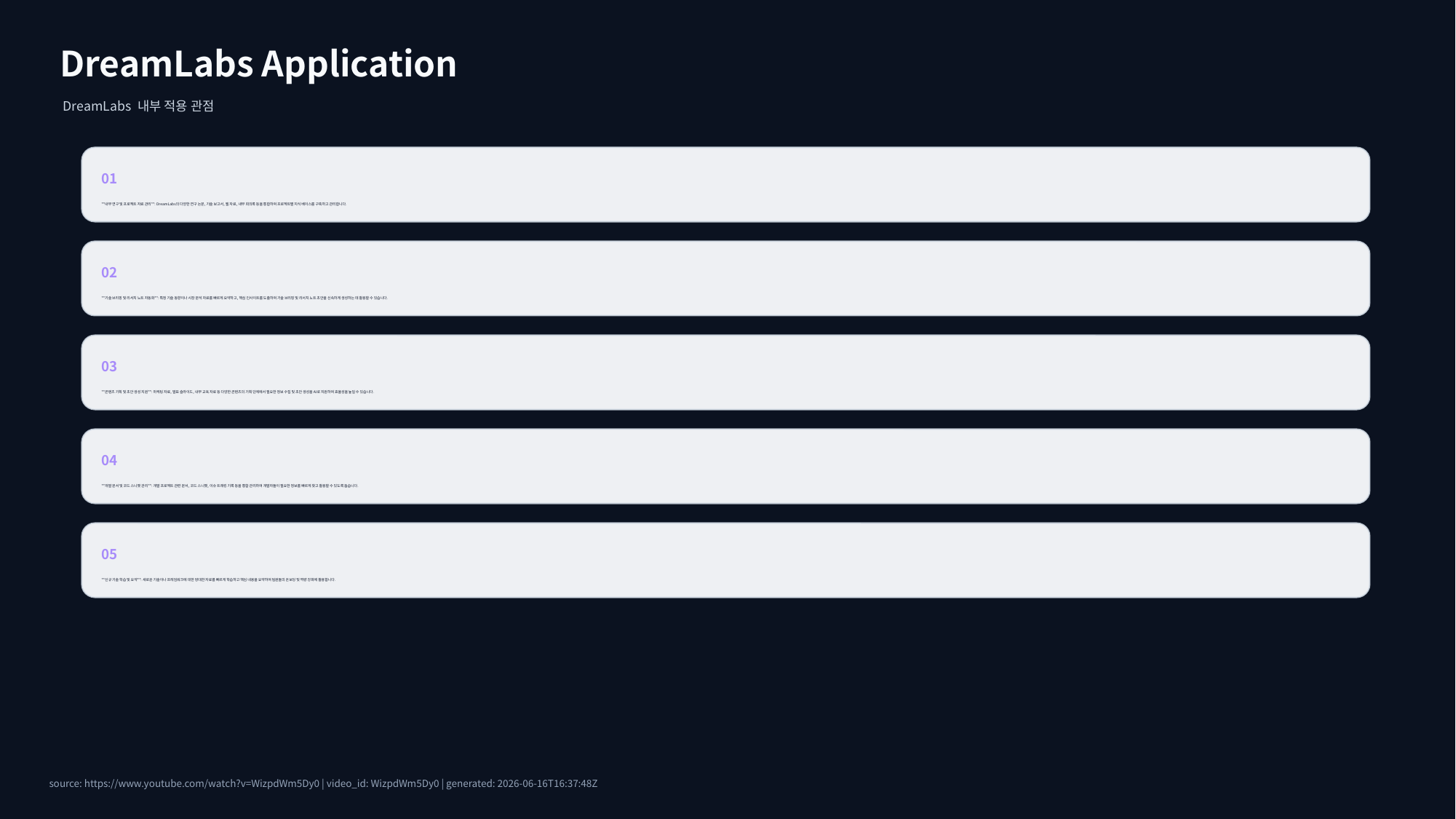

DreamLabs Application
DreamLabs 내부 적용 관점

01
**내부 연구 및 프로젝트 자료 관리**: DreamLabs의 다양한 연구 논문, 기술 보고서, 웹 자료, 내부 회의록 등을 통합하여 프로젝트별 지식 베이스를 구축하고 관리합니다.

02
**기술 브리핑 및 리서치 노트 자동화**: 특정 기술 동향이나 시장 분석 자료를 빠르게 요약하고, 핵심 인사이트를 도출하여 기술 브리핑 및 리서치 노트 초안을 신속하게 생성하는 데 활용할 수 있습니다.

03
**콘텐츠 기획 및 초안 생성 지원**: 마케팅 자료, 발표 슬라이드, 내부 교육 자료 등 다양한 콘텐츠의 기획 단계에서 필요한 정보 수집 및 초안 생성을 AI로 지원하여 효율성을 높일 수 있습니다.

04
**개발 문서 및 코드 스니펫 관리**: 개발 프로젝트 관련 문서, 코드 스니펫, 이슈 트래킹 기록 등을 통합 관리하여 개발자들이 필요한 정보를 빠르게 찾고 활용할 수 있도록 돕습니다.

05
**신규 기술 학습 및 요약**: 새로운 기술이나 프레임워크에 대한 방대한 자료를 빠르게 학습하고 핵심 내용을 요약하여 팀원들의 온보딩 및 역량 강화에 활용합니다.
source: https://www.youtube.com/watch?v=WizpdWm5Dy0 | video_id: WizpdWm5Dy0 | generated: 2026-06-16T16:37:48Z